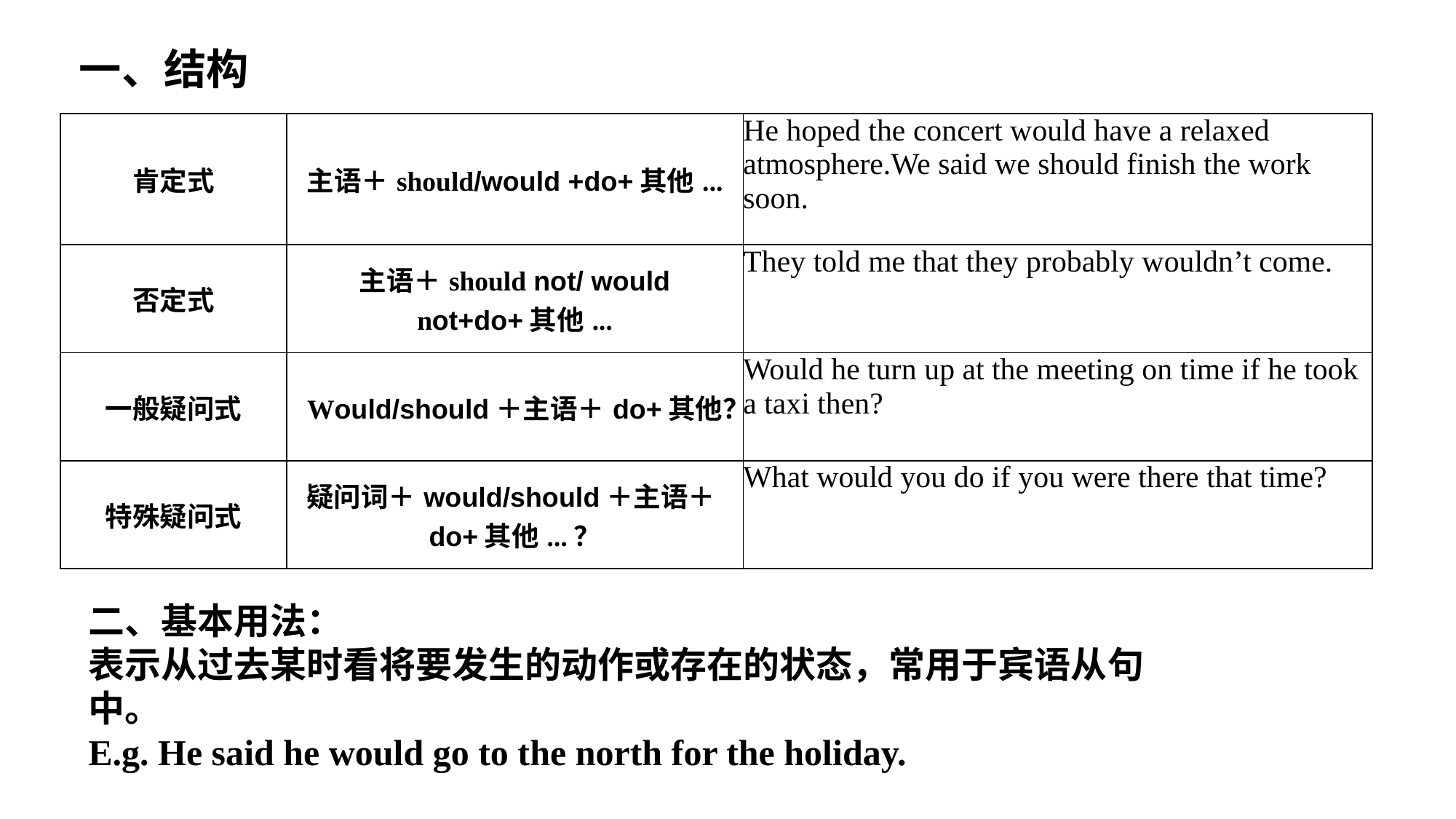

一、结构
| 肯定式 | 主语＋should/would +do+其他... | He hoped the concert would have a relaxed atmosphere.We said we should finish the work soon. |
| --- | --- | --- |
| 否定式 | 主语＋should not/ would not+do+其他... | They told me that they probably wouldn’t come. |
| 一般疑问式 | Would/should＋主语＋do+其他？ | Would he turn up at the meeting on time if he took a taxi then? |
| 特殊疑问式 | 疑问词＋would/should＋主语＋do+其他...？ | What would you do if you were there that time? |
二、基本用法：表示从过去某时看将要发生的动作或存在的状态，常用于宾语从句中。E.g. He said he would go to the north for the holiday.